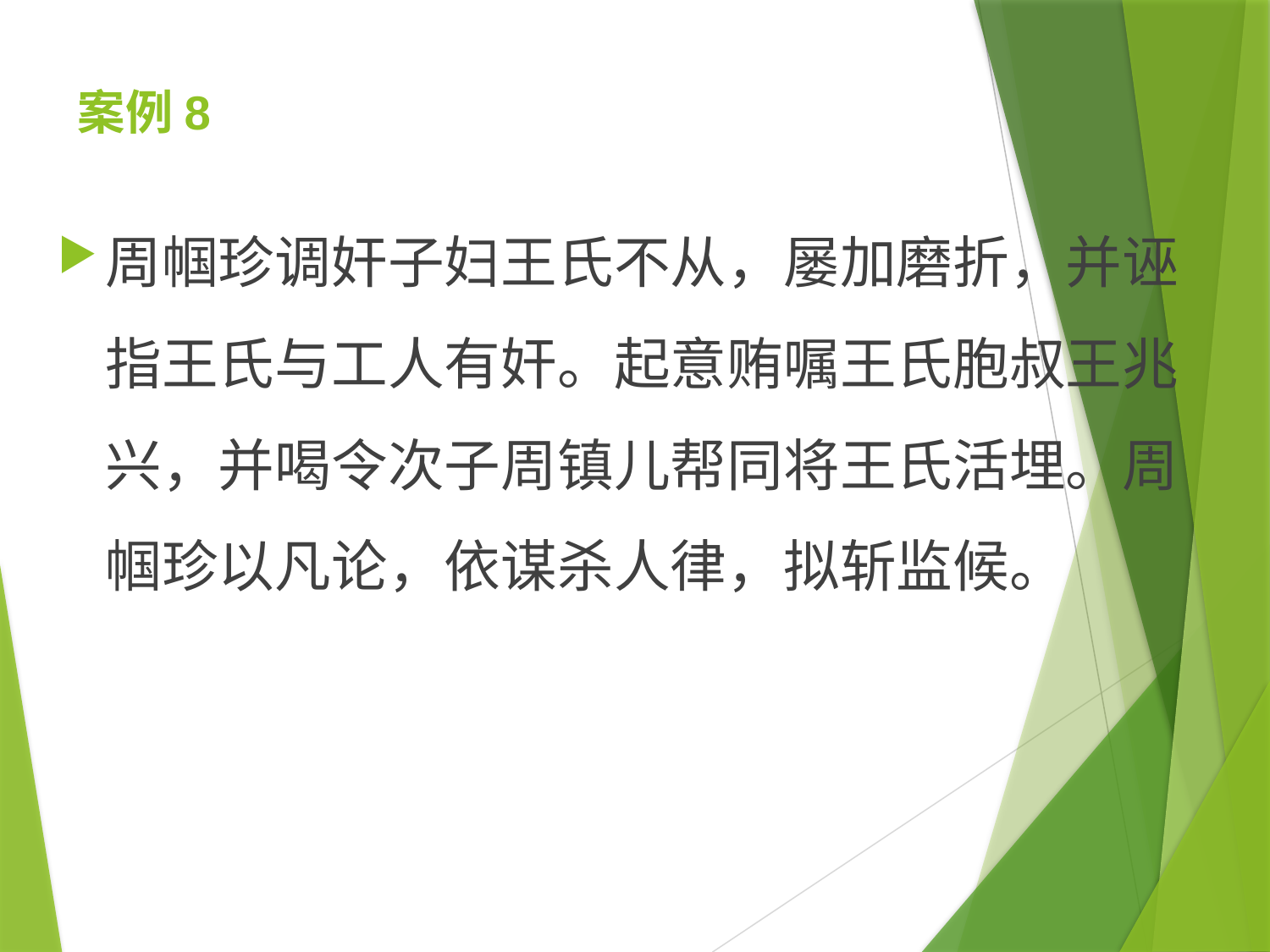

# 案例8
周帼珍调奸子妇王氏不从，屡加磨折，并诬指王氏与工人有奸。起意贿嘱王氏胞叔王兆兴，并喝令次子周镇儿帮同将王氏活埋。周帼珍以凡论，依谋杀人律，拟斩监候。